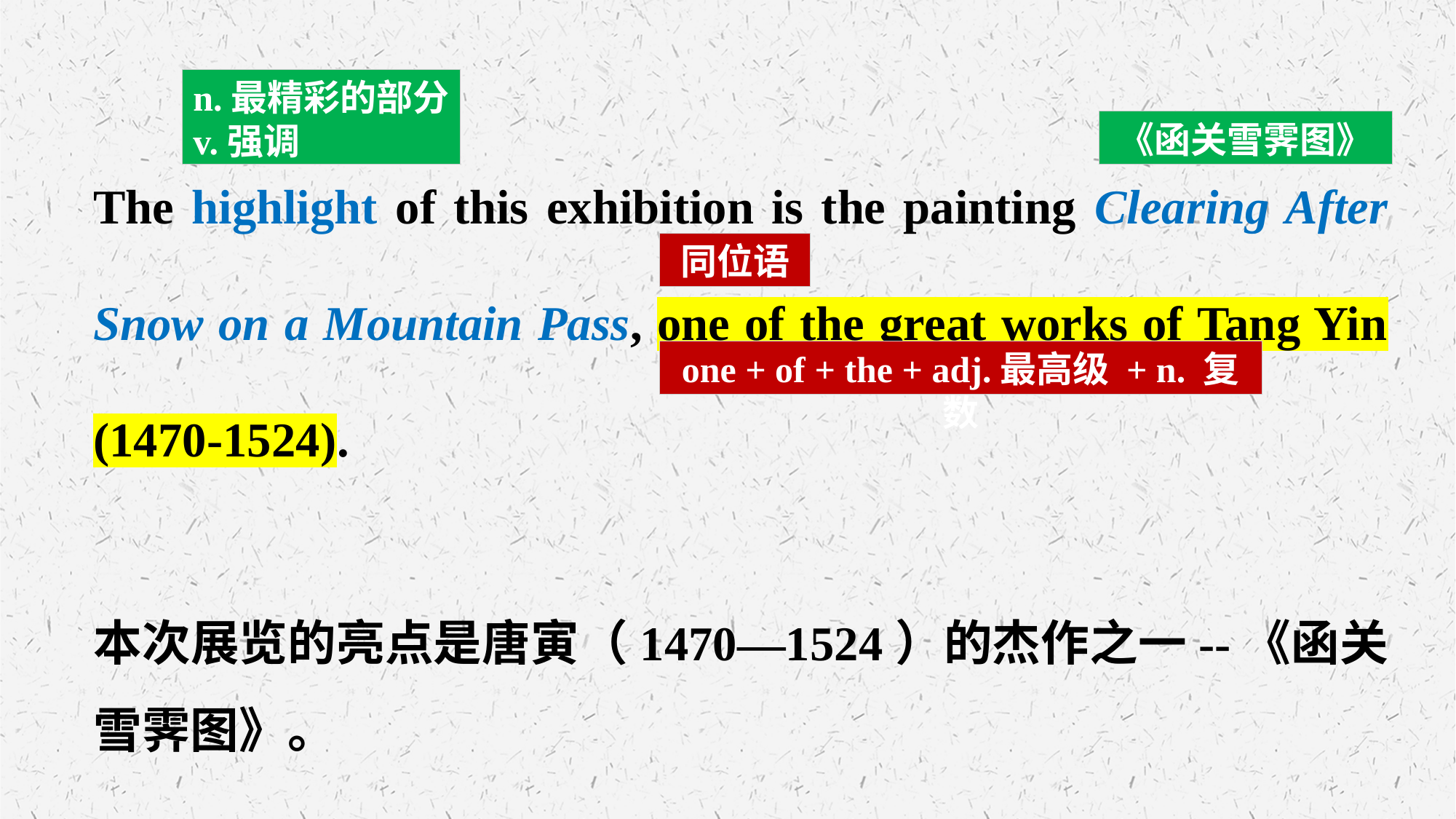

n.最精彩的部分
v.强调

《函关雪霁图》
The highlight of this exhibition is the painting Clearing After Snow on a Mountain Pass, one of the great works of Tang Yin (1470-1524).

本次展览的亮点是唐寅（1470—1524）的杰作之一--《函关雪霁图》。
同位语
one + of + the + adj.最高级 + n. 复数